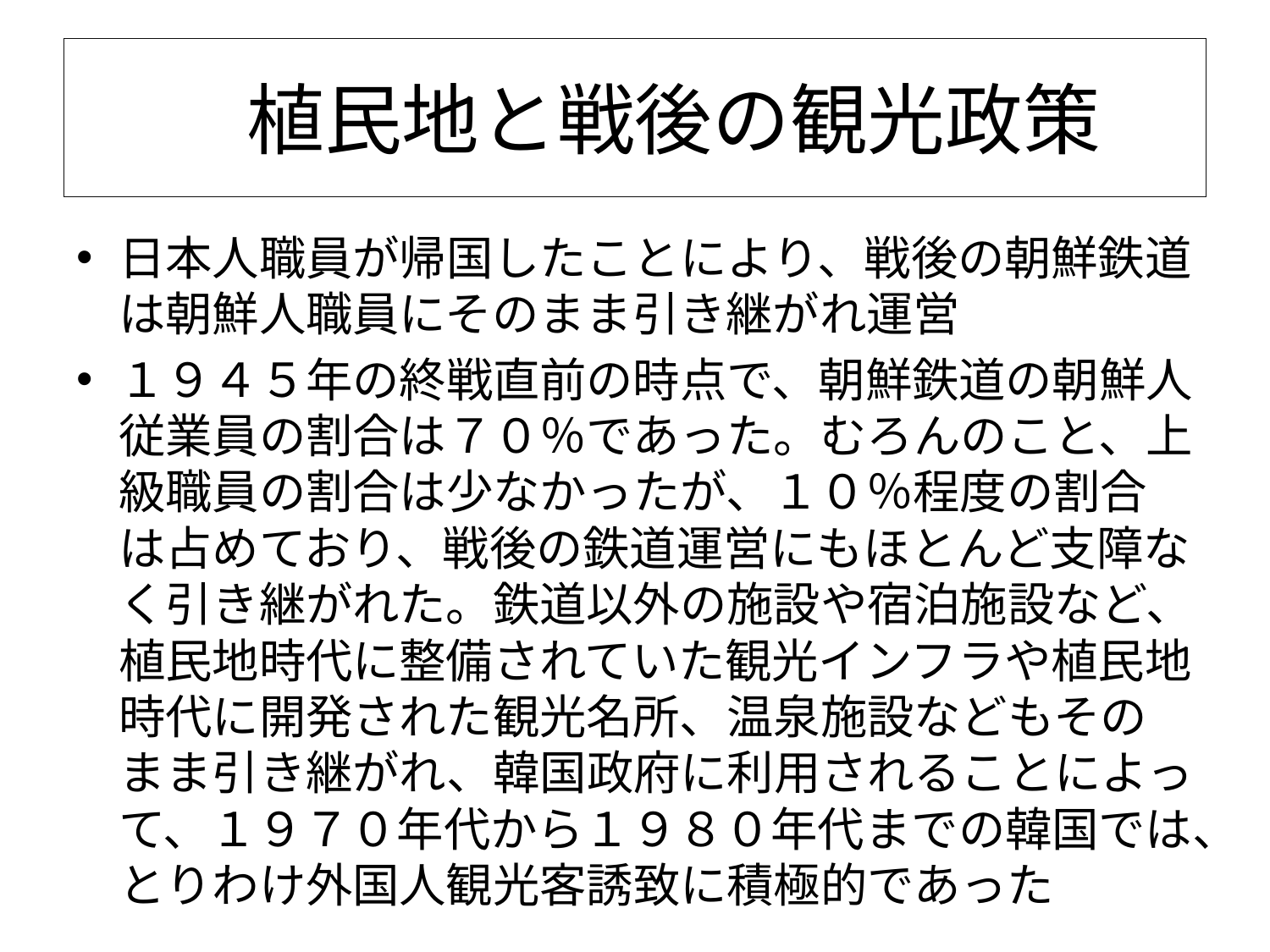

# 植民地と戦後の観光政策
日本人職員が帰国したことにより、戦後の朝鮮鉄道は朝鮮人職員にそのまま引き継がれ運営
１９４５年の終戦直前の時点で、朝鮮鉄道の朝鮮人従業員の割合は７０％であった。むろんのこと、上級職員の割合は少なかったが、１０％程度の割合は占めており、戦後の鉄道運営にもほとんど支障なく引き継がれた。鉄道以外の施設や宿泊施設など、植民地時代に整備されていた観光インフラや植民地時代に開発された観光名所、温泉施設などもそのまま引き継がれ、韓国政府に利用されることによって、１９７０年代から１９８０年代までの韓国では、とりわけ外国人観光客誘致に積極的であった